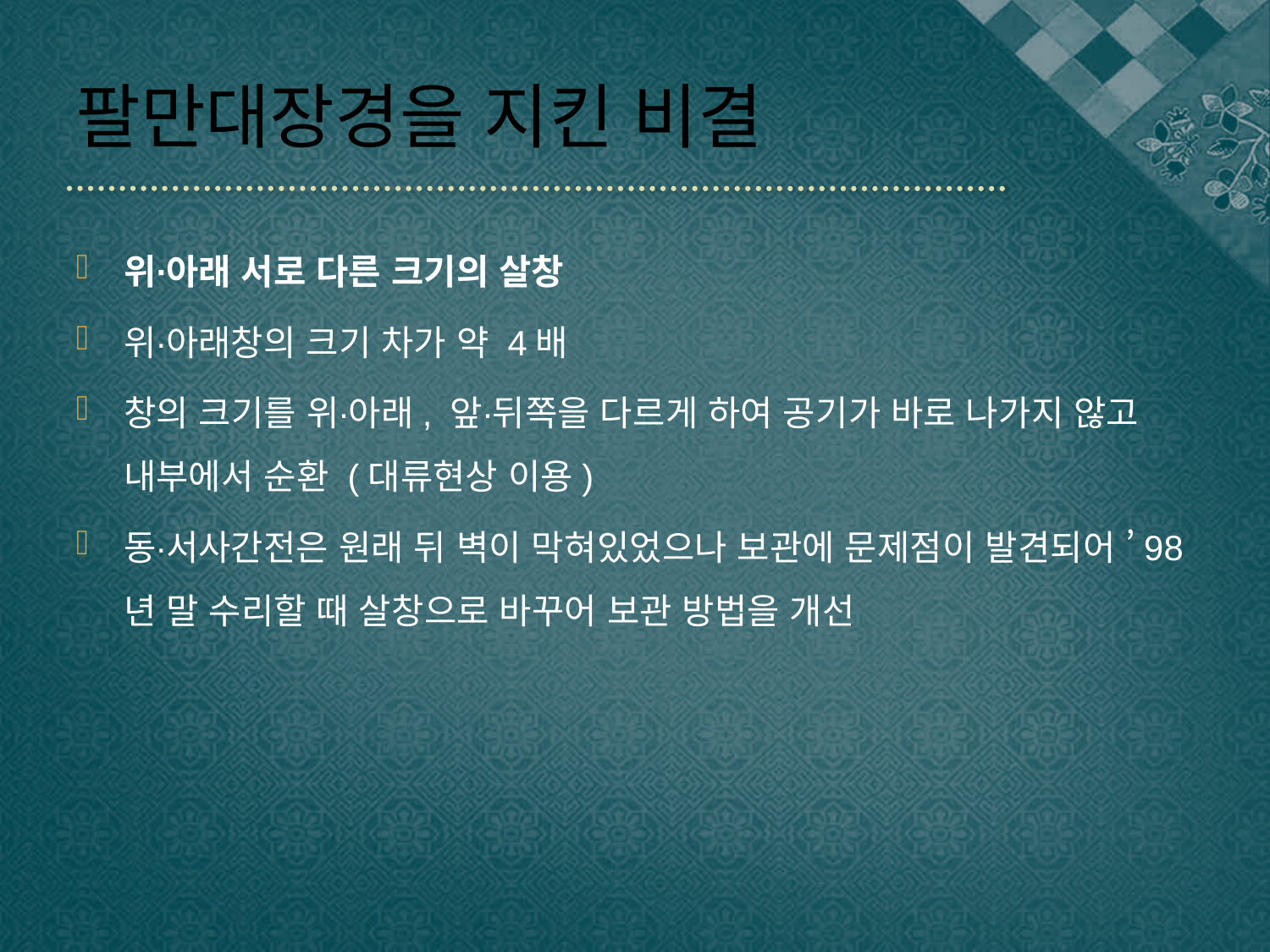

# 팔만대장경을 지킨 비결
위∙아래 서로 다른 크기의 살창
위∙아래창의 크기 차가 약 4배
창의 크기를 위∙아래, 앞∙뒤쪽을 다르게 하여 공기가 바로 나가지 않고 내부에서 순환 (대류현상 이용)
동∙서사간전은 원래 뒤 벽이 막혀있었으나 보관에 문제점이 발견되어 ’98년 말 수리할 때 살창으로 바꾸어 보관 방법을 개선